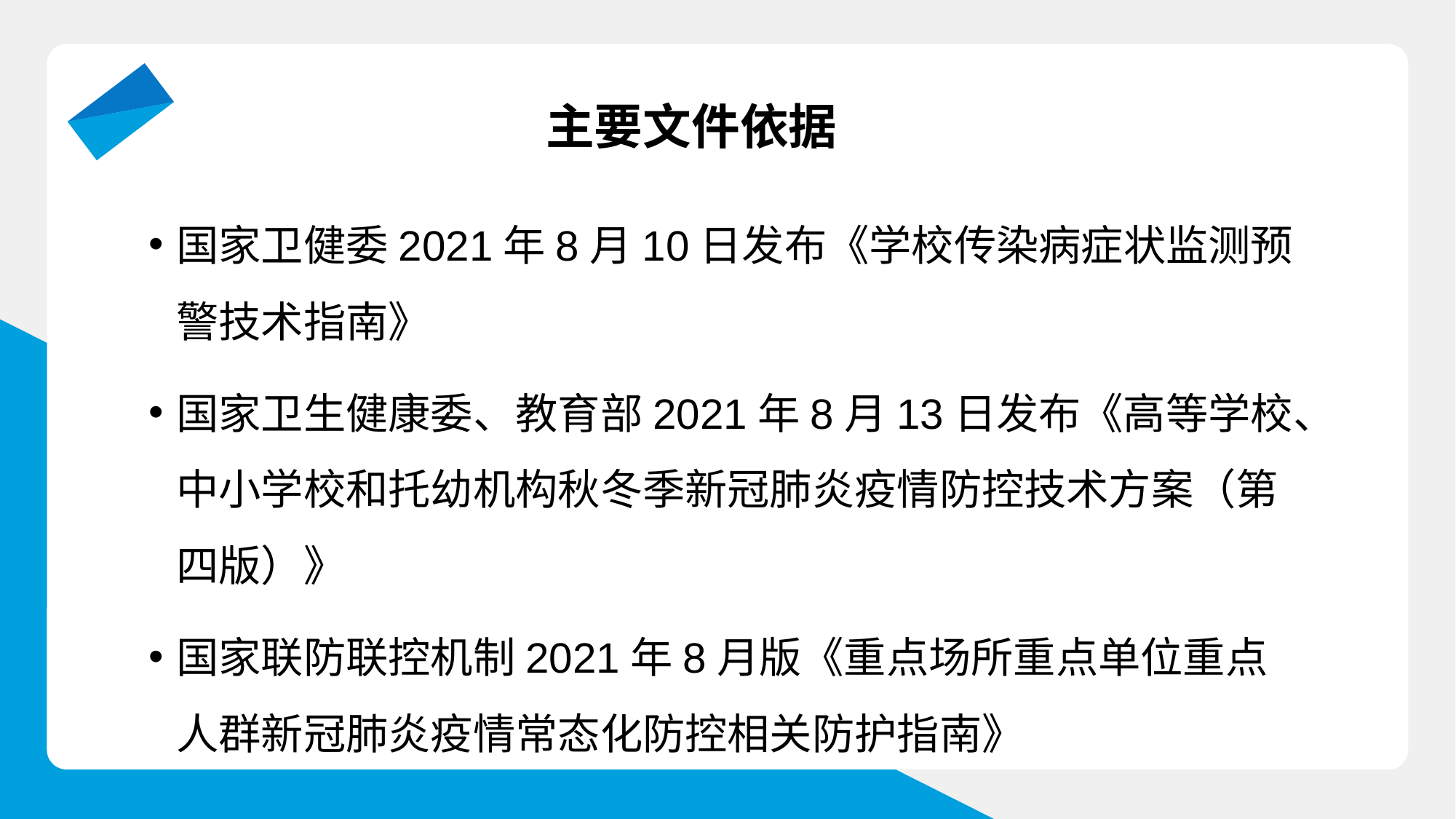

主要文件依据
国家卫健委2021年8月10日发布《学校传染病症状监测预警技术指南》
国家卫生健康委、教育部2021年8月13日发布《高等学校、中小学校和托幼机构秋冬季新冠肺炎疫情防控技术方案（第四版）》
国家联防联控机制2021年8月版《重点场所重点单位重点人群新冠肺炎疫情常态化防控相关防护指南》